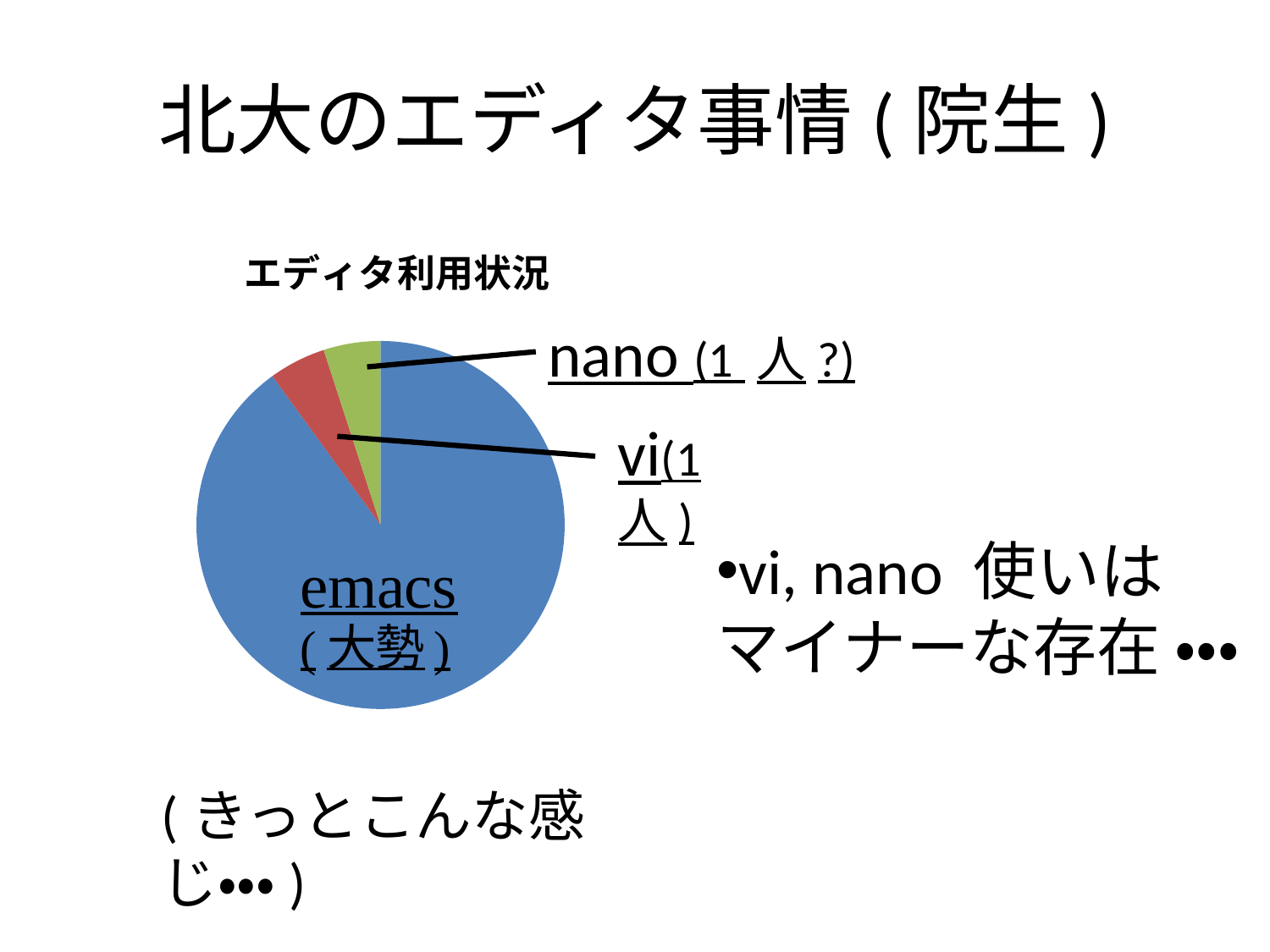

# 北大のエディタ事情(院生)

### Chart:

| Category | エディタ利用状況 |
|---|---|
| emacs | 90.0 |
| vi | 5.0 |
| nano | 5.0 |
nano (1 人?)
vi(1 人)
vi, nano 使いは
マイナーな存在 ・・・
(きっとこんな感じ・・・)